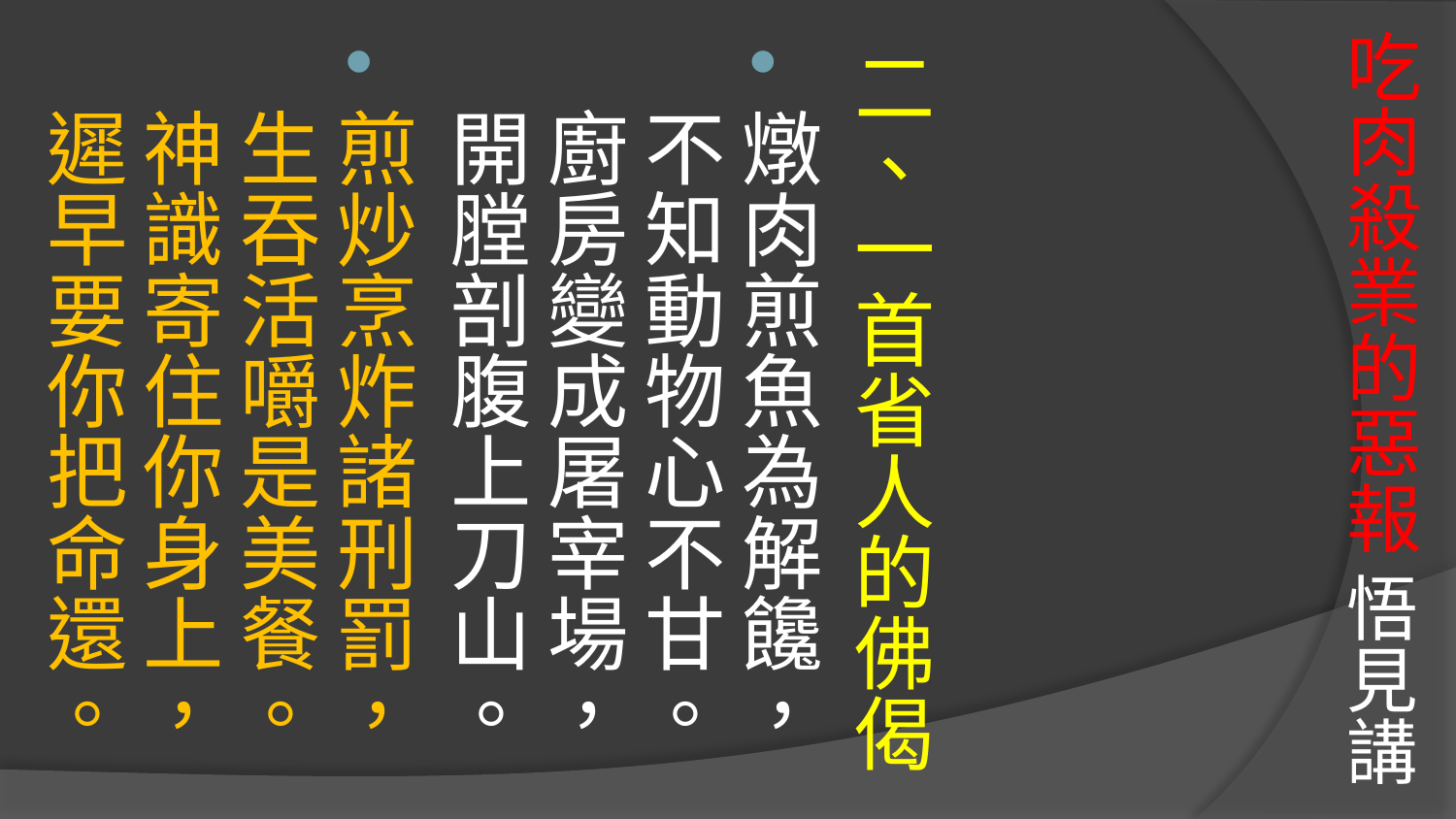

# 吃肉殺業的惡報 悟見講
二、一首省人的佛偈
燉肉煎魚為解饞，不知動物心不甘。
廚房變成屠宰場，開膛剖腹上刀山。
煎炒烹炸諸刑罰，生吞活嚼是美餐。
神識寄住你身上，遲早要你把命還。